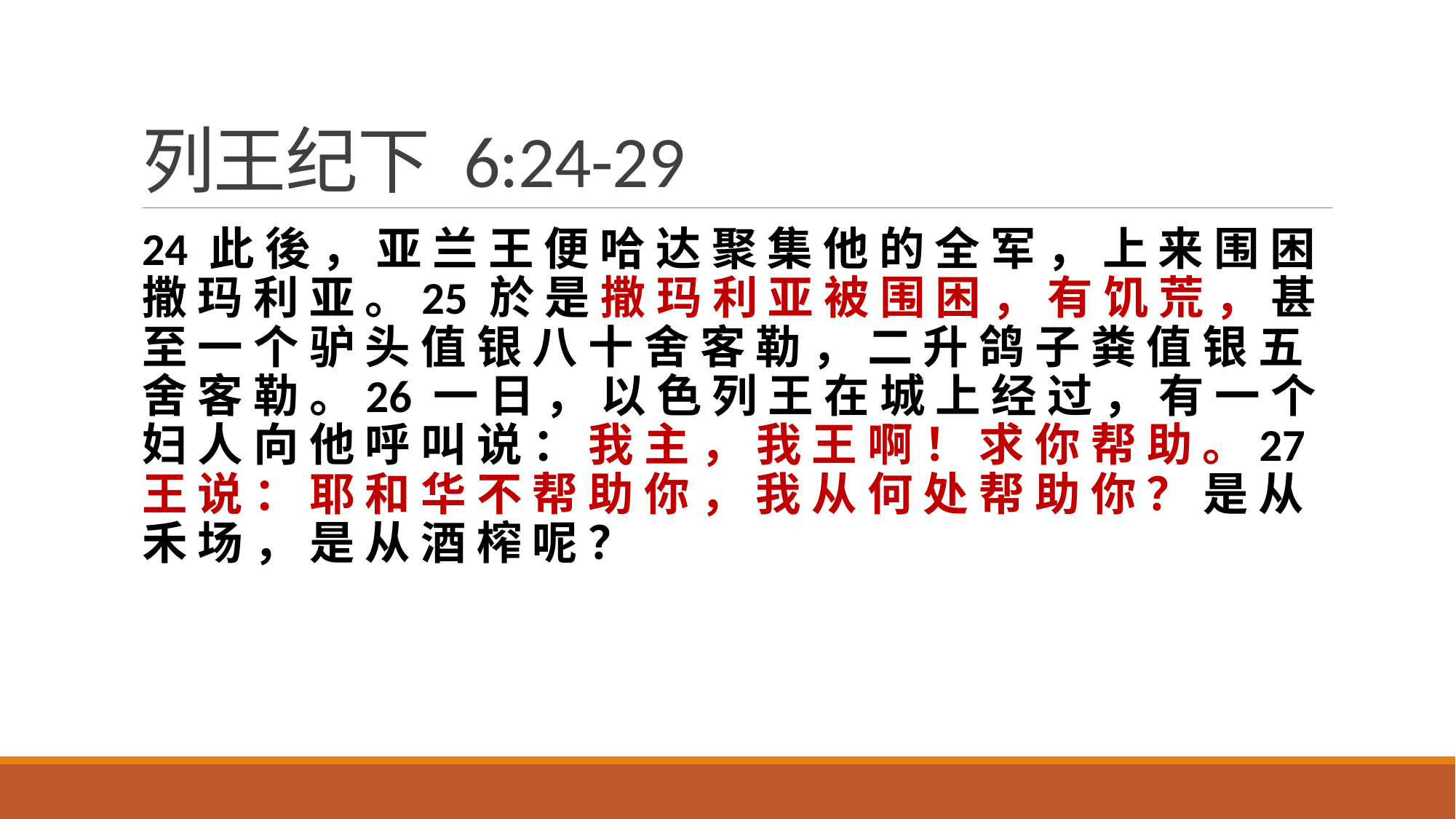

# 列王纪下 6:24-29
24 此 後 ， 亚 兰 王 便 哈 达 聚 集 他 的 全 军 ， 上 来 围 困 撒 玛 利 亚 。25 於 是 撒 玛 利 亚 被 围 困 ， 有 饥 荒 ， 甚 至 一 个 驴 头 值 银 八 十 舍 客 勒 ， 二 升 鸽 子 粪 值 银 五 舍 客 勒 。26 一 日 ， 以 色 列 王 在 城 上 经 过 ， 有 一 个 妇 人 向 他 呼 叫 说 ： 我 主 ， 我 王 啊 ！ 求 你 帮 助 。27 王 说 ： 耶 和 华 不 帮 助 你 ， 我 从 何 处 帮 助 你 ？ 是 从 禾 场 ， 是 从 酒 榨 呢 ？